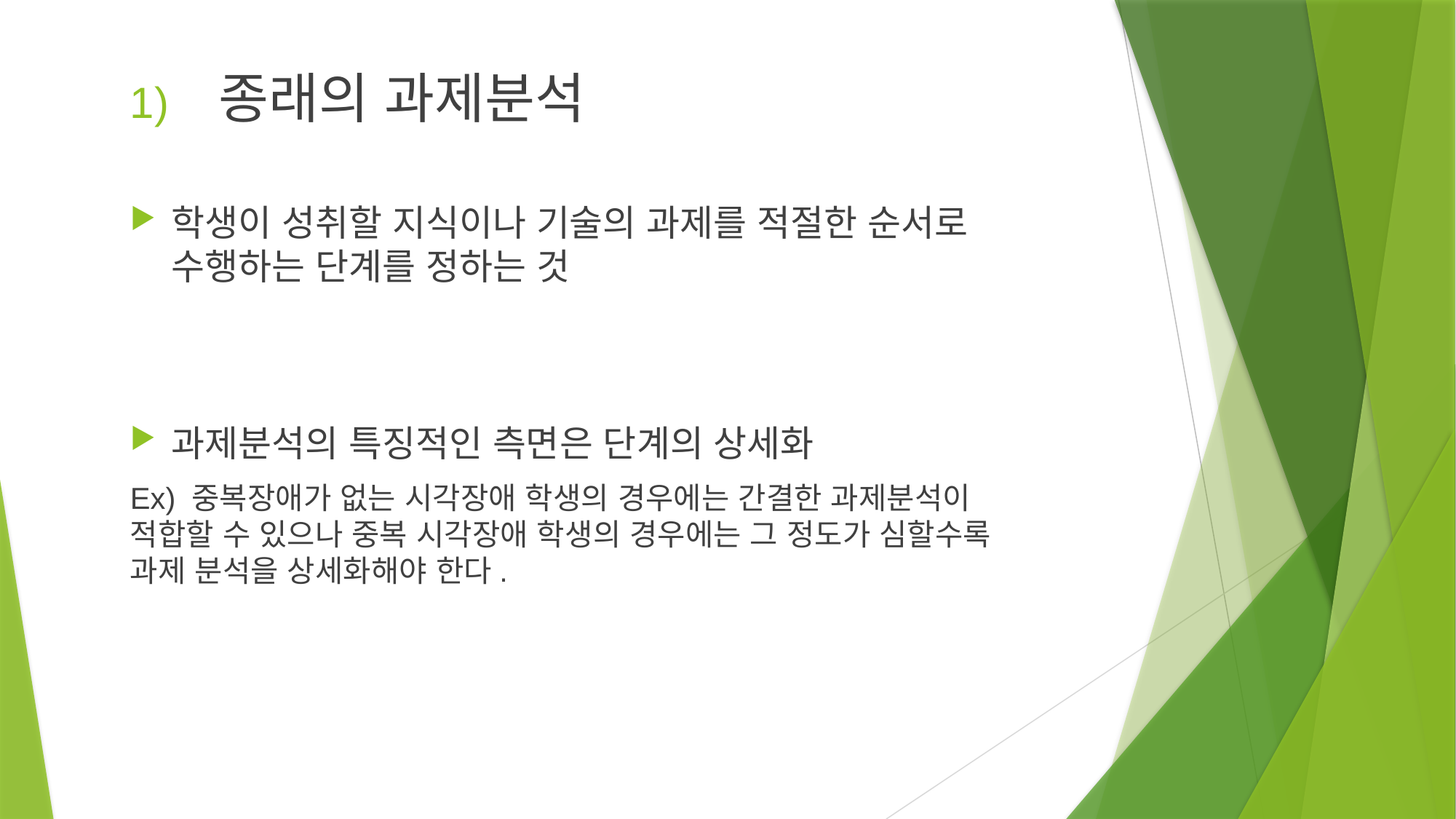

종래의 과제분석

학생이 성취할 지식이나 기술의 과제를 적절한 순서로 수행하는 단계를 정하는 것

과제분석의 특징적인 측면은 단계의 상세화
Ex) 중복장애가 없는 시각장애 학생의 경우에는 간결한 과제분석이 적합할 수 있으나 중복 시각장애 학생의 경우에는 그 정도가 심할수록 과제 분석을 상세화해야 한다.